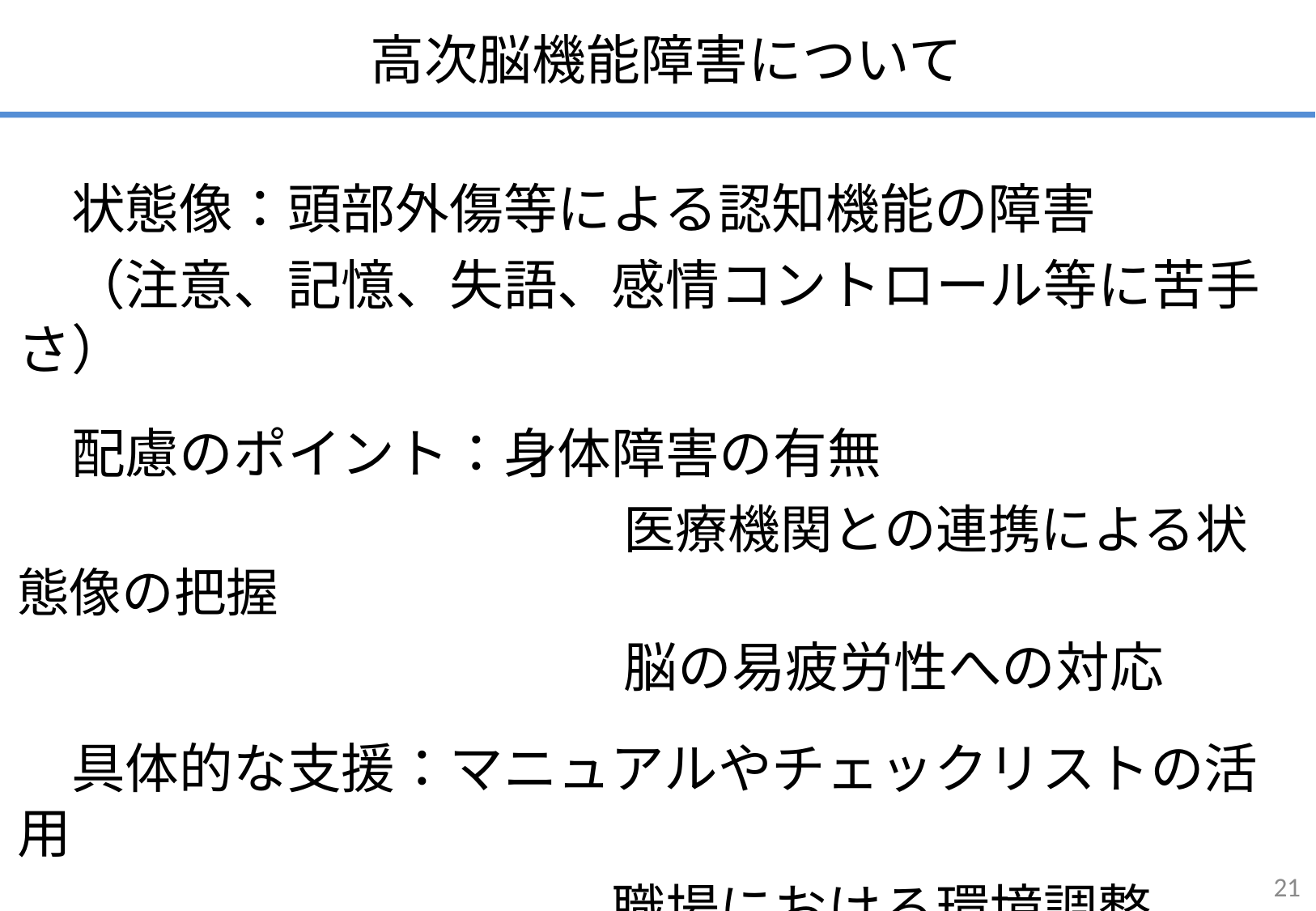

高次脳機能障害について

　状態像：頭部外傷等による認知機能の障害
　（注意、記憶、失語、感情コントロール等に苦手さ）

　配慮のポイント：身体障害の有無
　　　　　　　　　　　 医療機関との連携による状態像の把握
　　　　　　　　　　　 脳の易疲労性への対応

　具体的な支援：マニュアルやチェックリストの活用
　　　　　　　　　　　職場における環境調整
　　　　　　　　　　　作業中の小休憩の設定
21